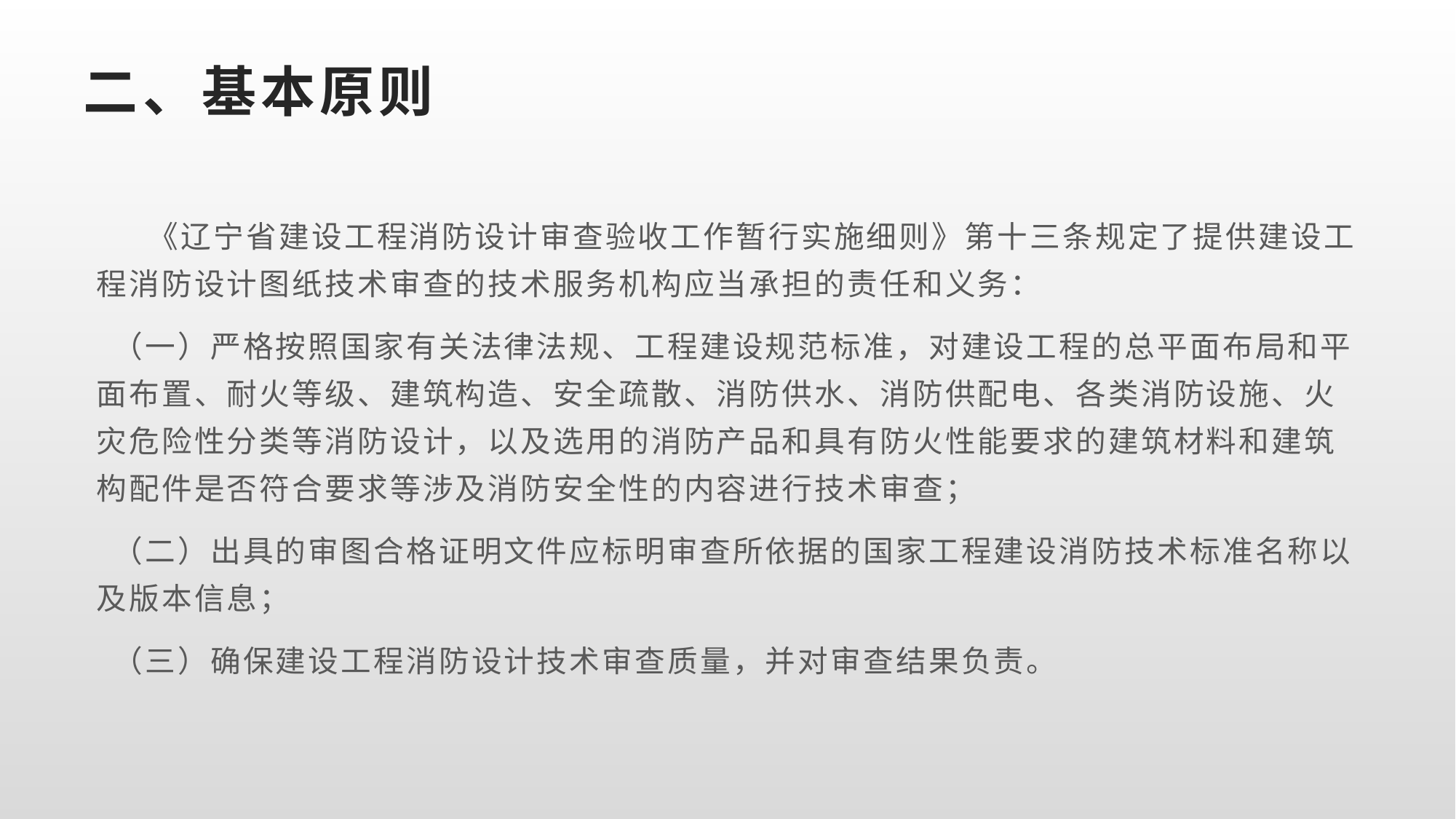

# 二、基本原则

        《辽宁省建设工程消防设计审查验收工作暂行实施细则》第十三条规定了提供建设工程消防设计图纸技术审查的技术服务机构应当承担的责任和义务：
    （一）严格按照国家有关法律法规、工程建设规范标准，对建设工程的总平面布局和平面布置、耐火等级、建筑构造、安全疏散、消防供水、消防供配电、各类消防设施、火灾危险性分类等消防设计，以及选用的消防产品和具有防火性能要求的建筑材料和建筑构配件是否符合要求等涉及消防安全性的内容进行技术审查；
    （二）出具的审图合格证明文件应标明审查所依据的国家工程建设消防技术标准名称以及版本信息；
    （三）确保建设工程消防设计技术审查质量，并对审查结果负责。